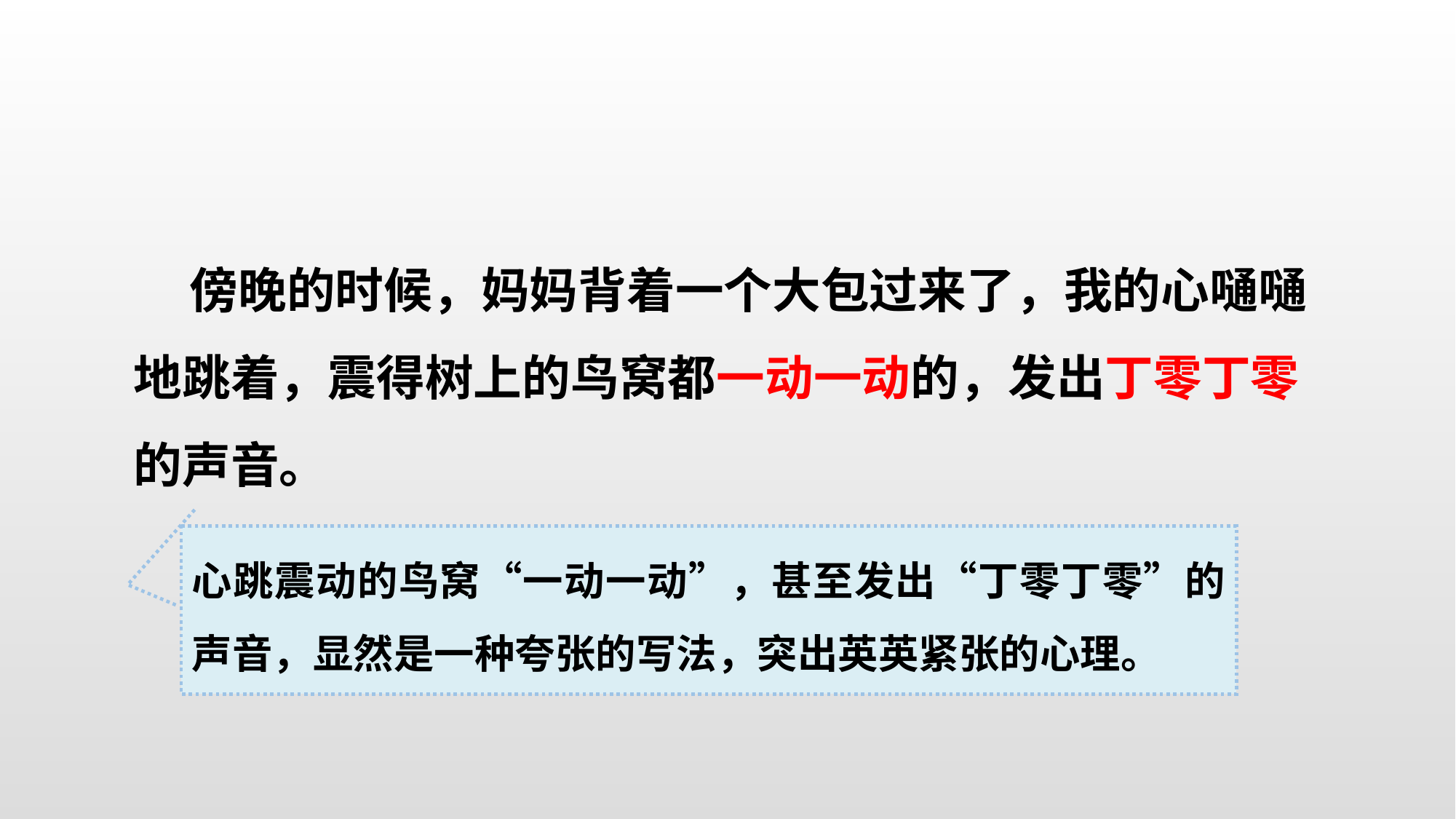

傍晚的时候，妈妈背着一个大包过来了，我的心嗵嗵地跳着，震得树上的鸟窝都一动一动的，发出丁零丁零的声音。
心跳震动的鸟窝“一动一动”，甚至发出“丁零丁零”的声音，显然是一种夸张的写法，突出英英紧张的心理。